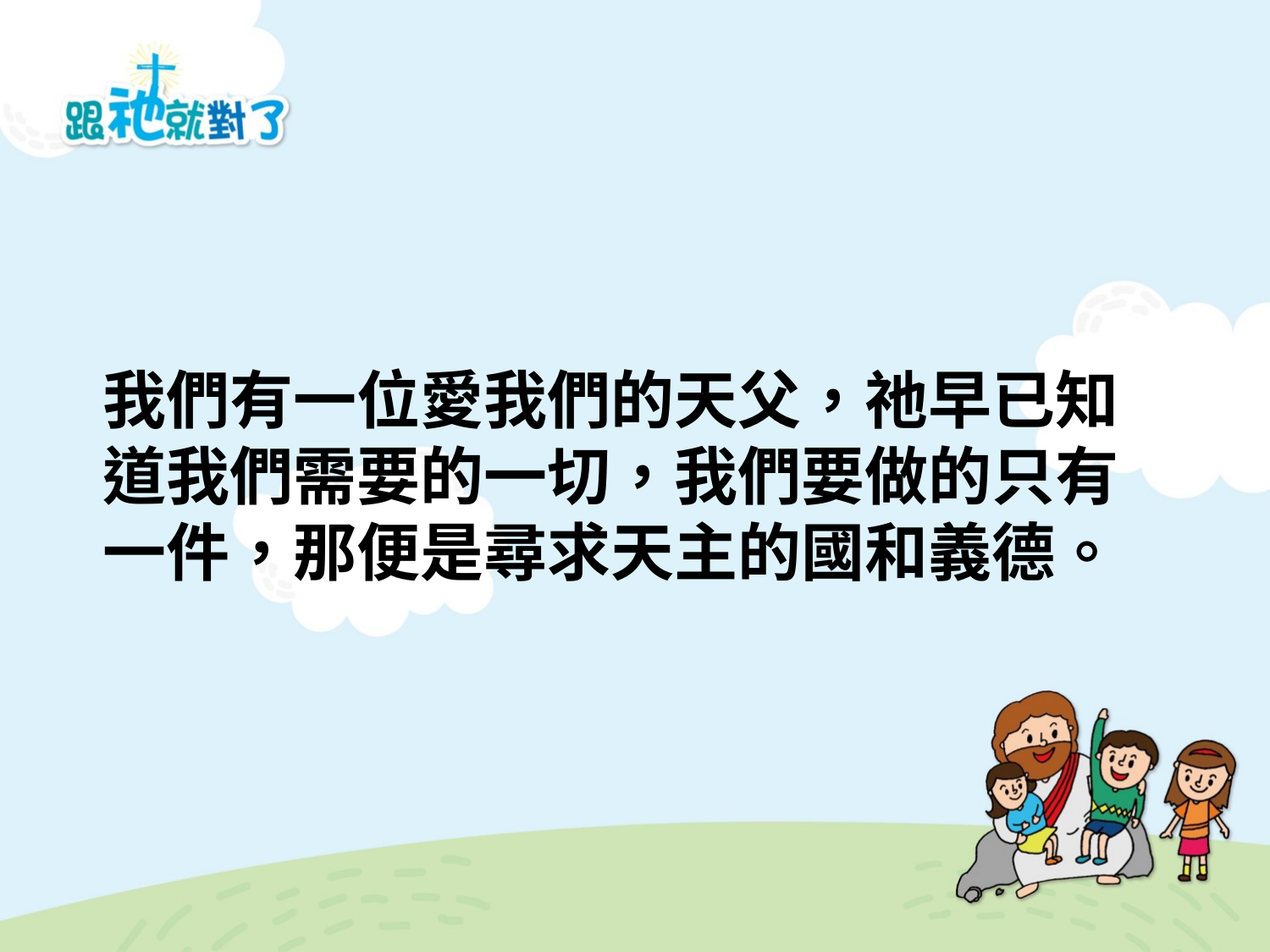

我們有一位愛我們的天父，祂早已知道我們需要的一切，我們要做的只有一件，那便是尋求天主的國和義德。